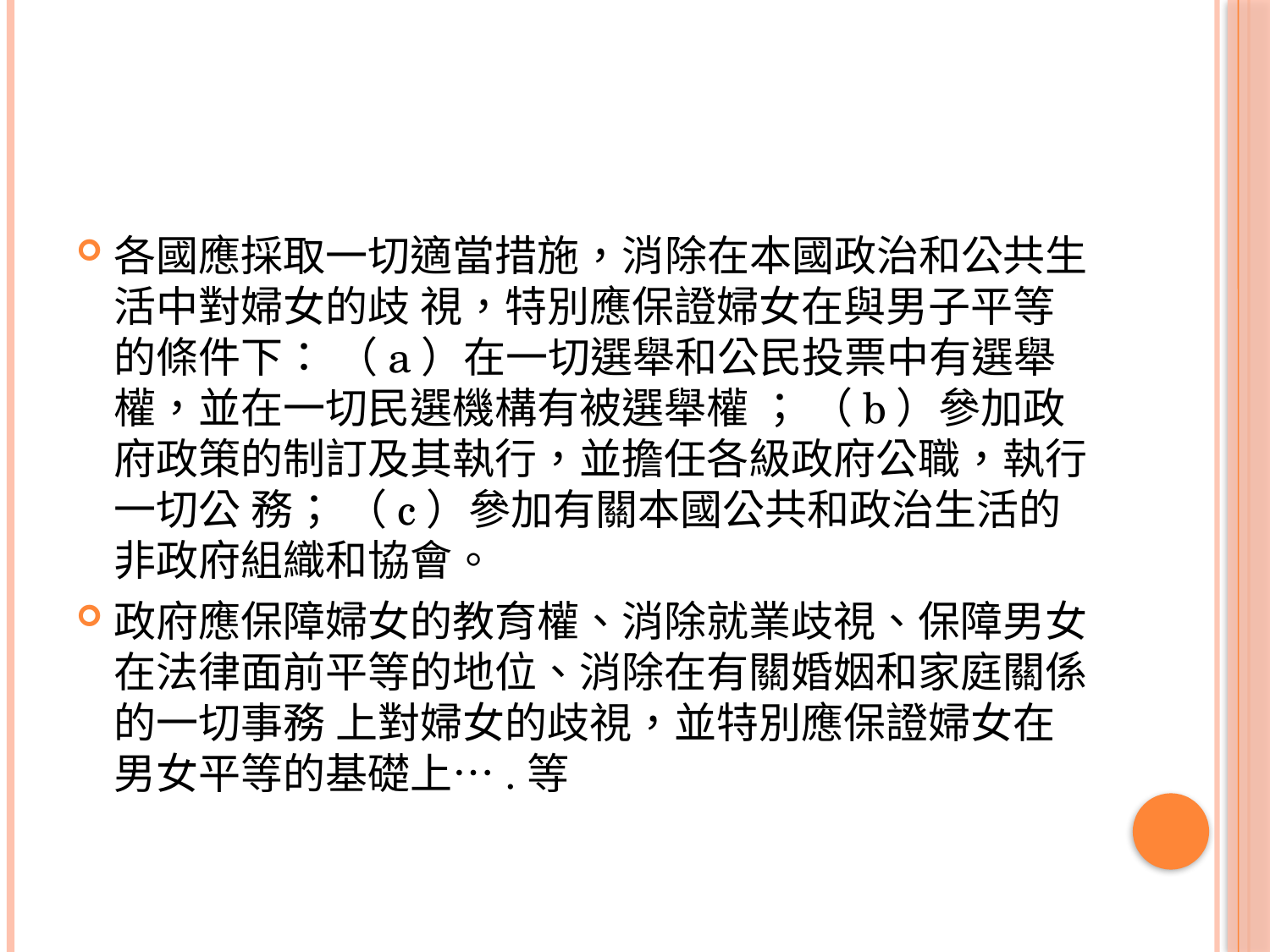

#
各國應採取一切適當措施，消除在本國政治和公共生活中對婦女的歧 視，特別應保證婦女在與男子平等的條件下： （a）在一切選舉和公民投票中有選舉權，並在一切民選機構有被選舉權 ； （b）參加政府政策的制訂及其執行，並擔任各級政府公職，執行一切公 務； （c）參加有關本國公共和政治生活的非政府組織和協會。
政府應保障婦女的教育權、消除就業歧視、保障男女在法律面前平等的地位、消除在有關婚姻和家庭關係的一切事務 上對婦女的歧視，並特別應保證婦女在男女平等的基礎上….等